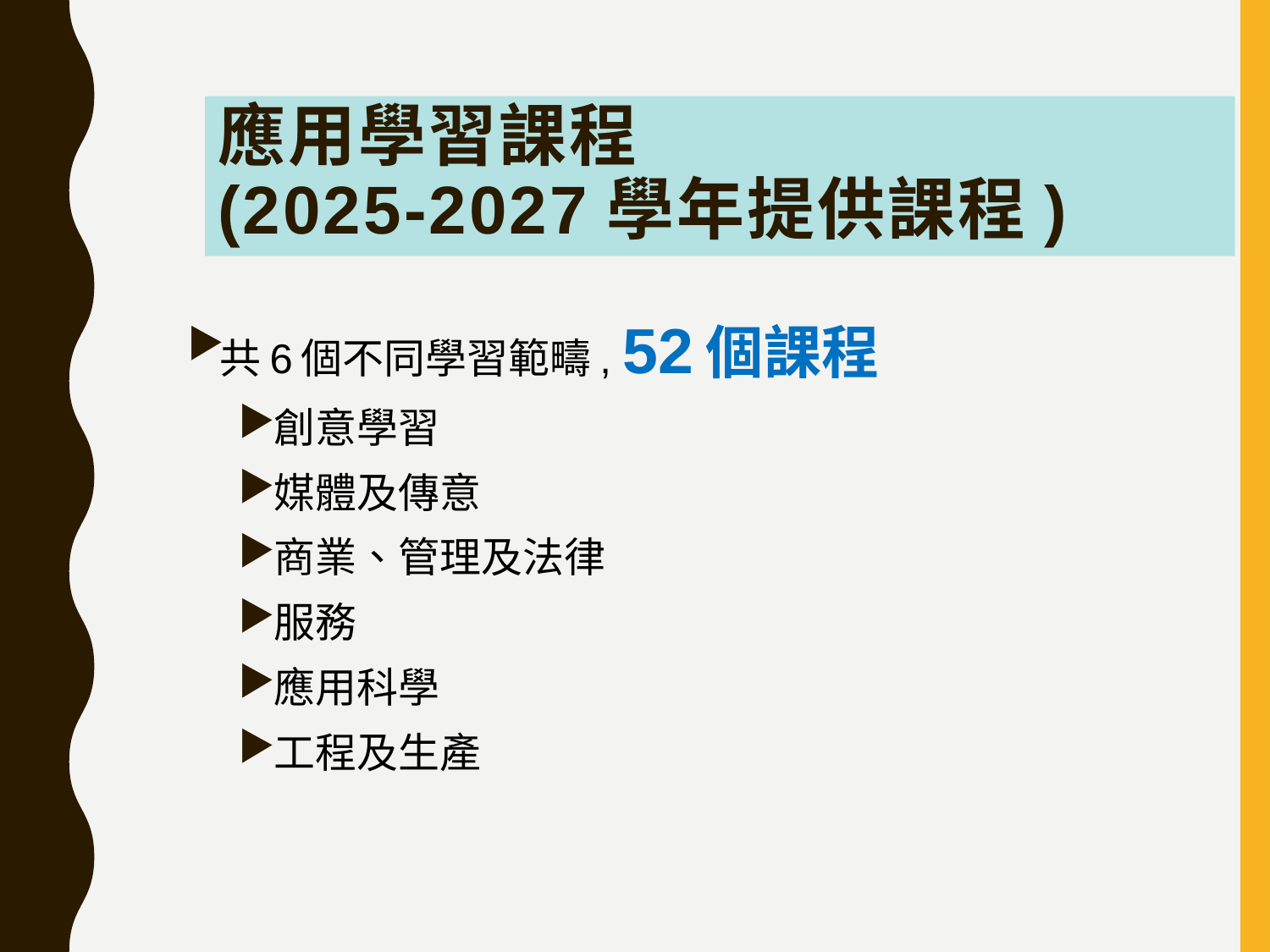

# 應用學習課程 (2025-2027學年提供課程)
共6個不同學習範疇, 52個課程
創意學習
媒體及傳意
商業、管理及法律
服務
應用科學
工程及生產